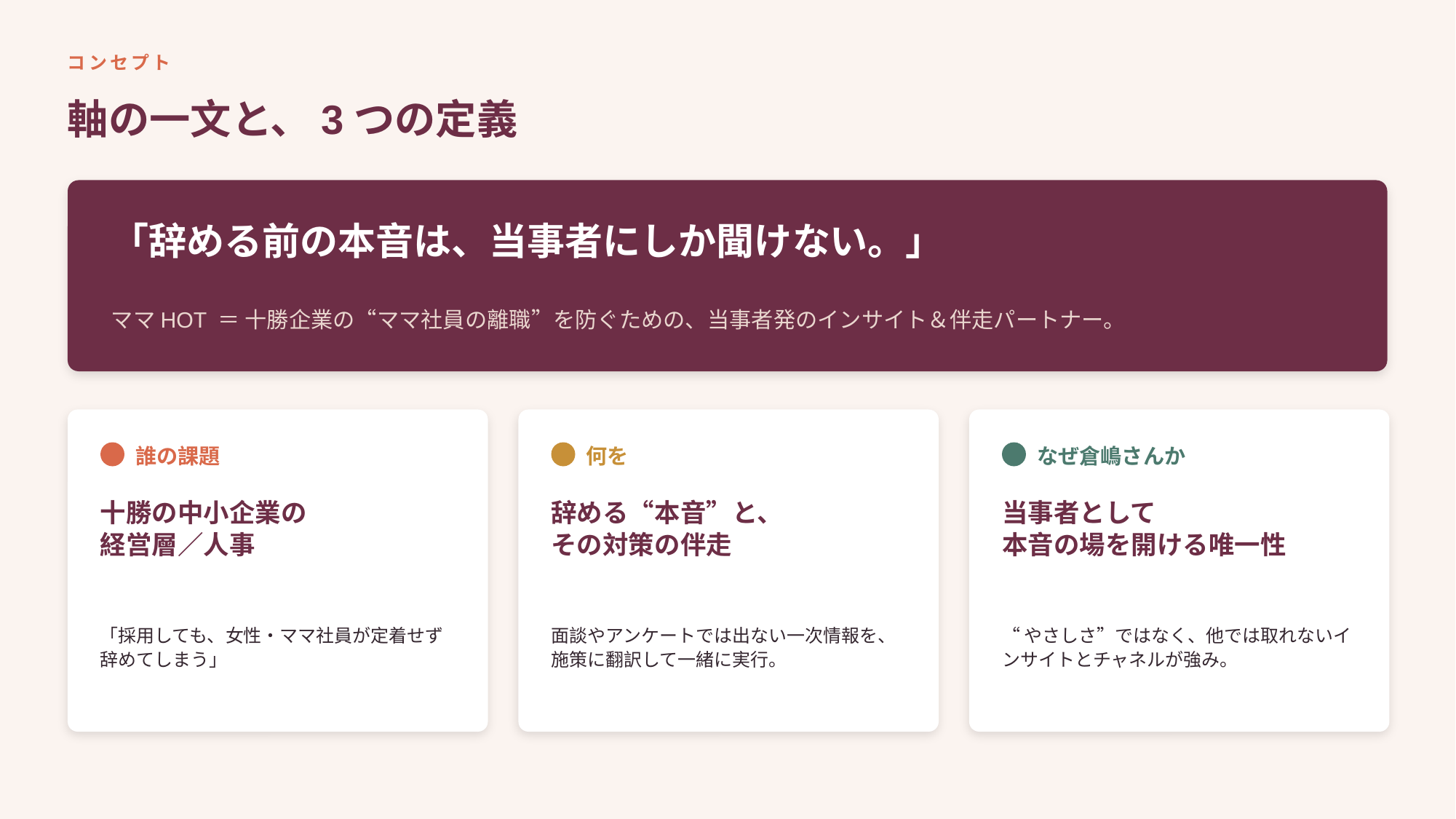

コンセプト
軸の一文と、3つの定義

「辞める前の本音は、当事者にしか聞けない。」
ママHOT ＝ 十勝企業の“ママ社員の離職”を防ぐための、当事者発のインサイト＆伴走パートナー。

誰の課題
何を
なぜ倉嶋さんか

十勝の中小企業の
経営層／人事
辞める“本音”と、
その対策の伴走
当事者として
本音の場を開ける唯一性
「採用しても、女性・ママ社員が定着せず辞めてしまう」
面談やアンケートでは出ない一次情報を、施策に翻訳して一緒に実行。
“やさしさ”ではなく、他では取れないインサイトとチャネルが強み。